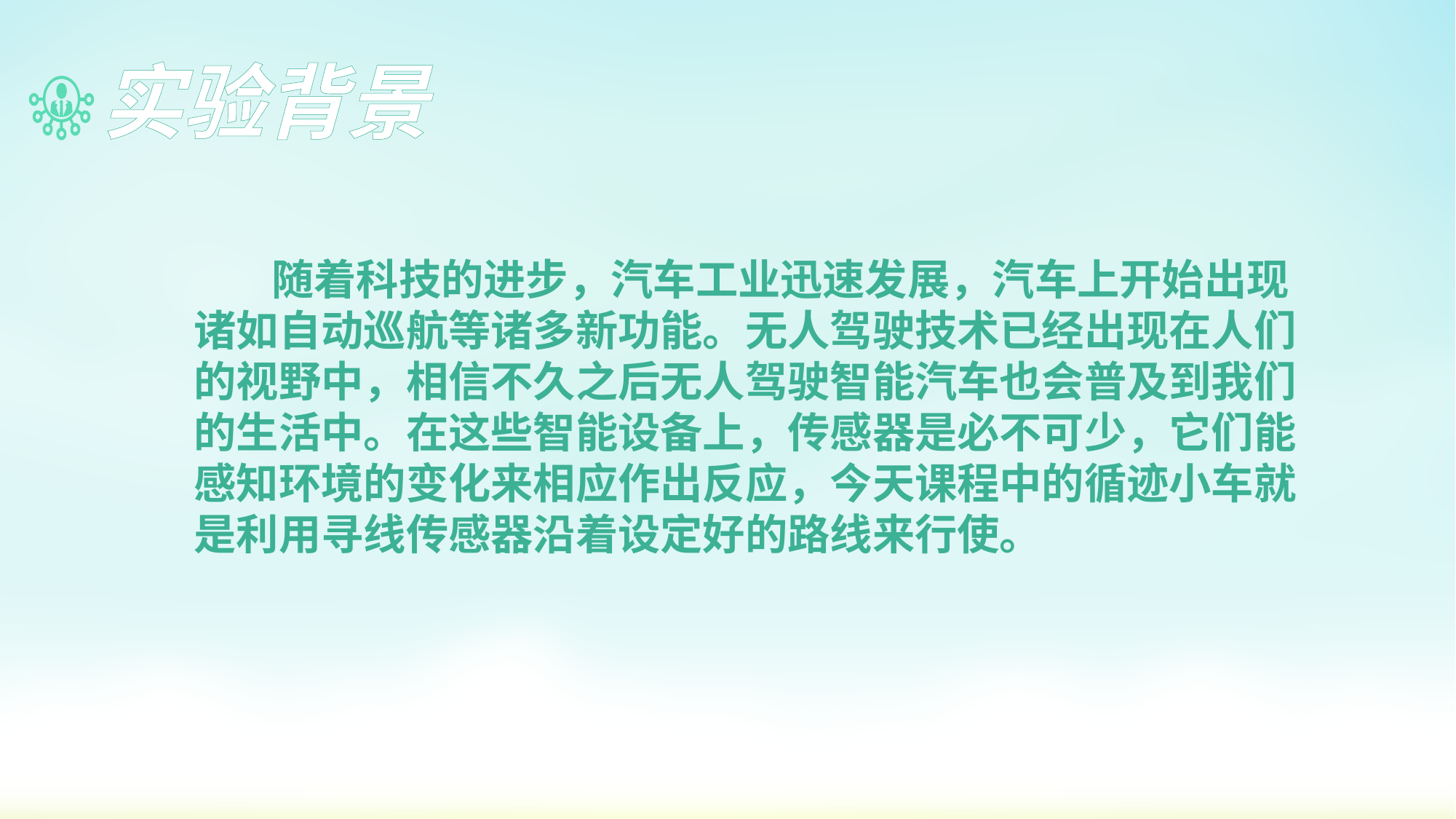

实验背景

       随着科技的进步，汽车工业迅速发展，汽车上开始出现诸如自动巡航等诸多新功能。无人驾驶技术已经出现在人们的视野中，相信不久之后无人驾驶智能汽车也会普及到我们的生活中。在这些智能设备上，传感器是必不可少，它们能感知环境的变化来相应作出反应，今天课程中的循迹小车就是利用寻线传感器沿着设定好的路线来行使。